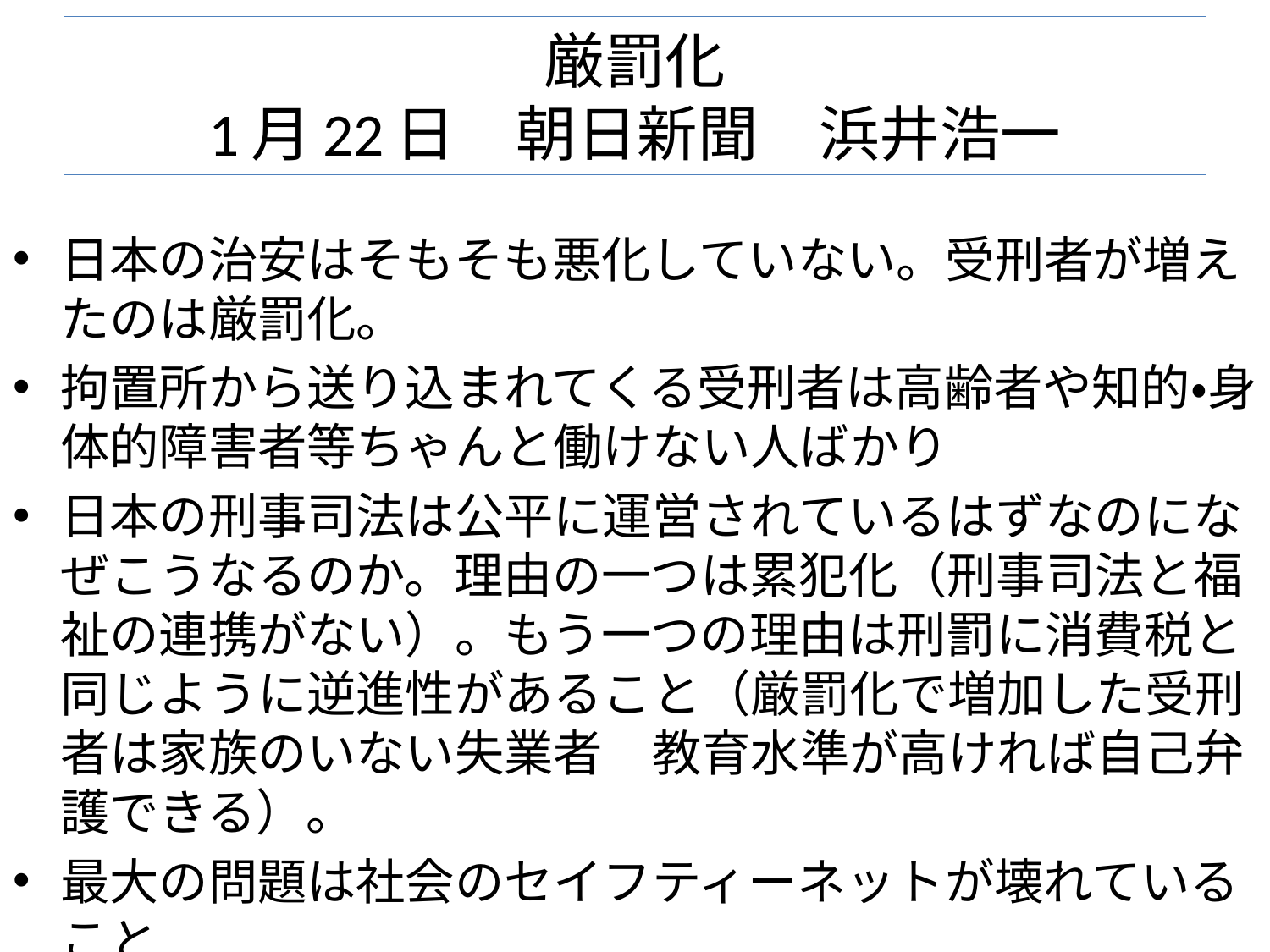

# 厳罰化 1月22日　朝日新聞　浜井浩一
日本の治安はそもそも悪化していない。受刑者が増えたのは厳罰化。
拘置所から送り込まれてくる受刑者は高齢者や知的・身体的障害者等ちゃんと働けない人ばかり
日本の刑事司法は公平に運営されているはずなのになぜこうなるのか。理由の一つは累犯化（刑事司法と福祉の連携がない）。もう一つの理由は刑罰に消費税と同じように逆進性があること（厳罰化で増加した受刑者は家族のいない失業者　教育水準が高ければ自己弁護できる）。
最大の問題は社会のセイフティーネットが壊れていること